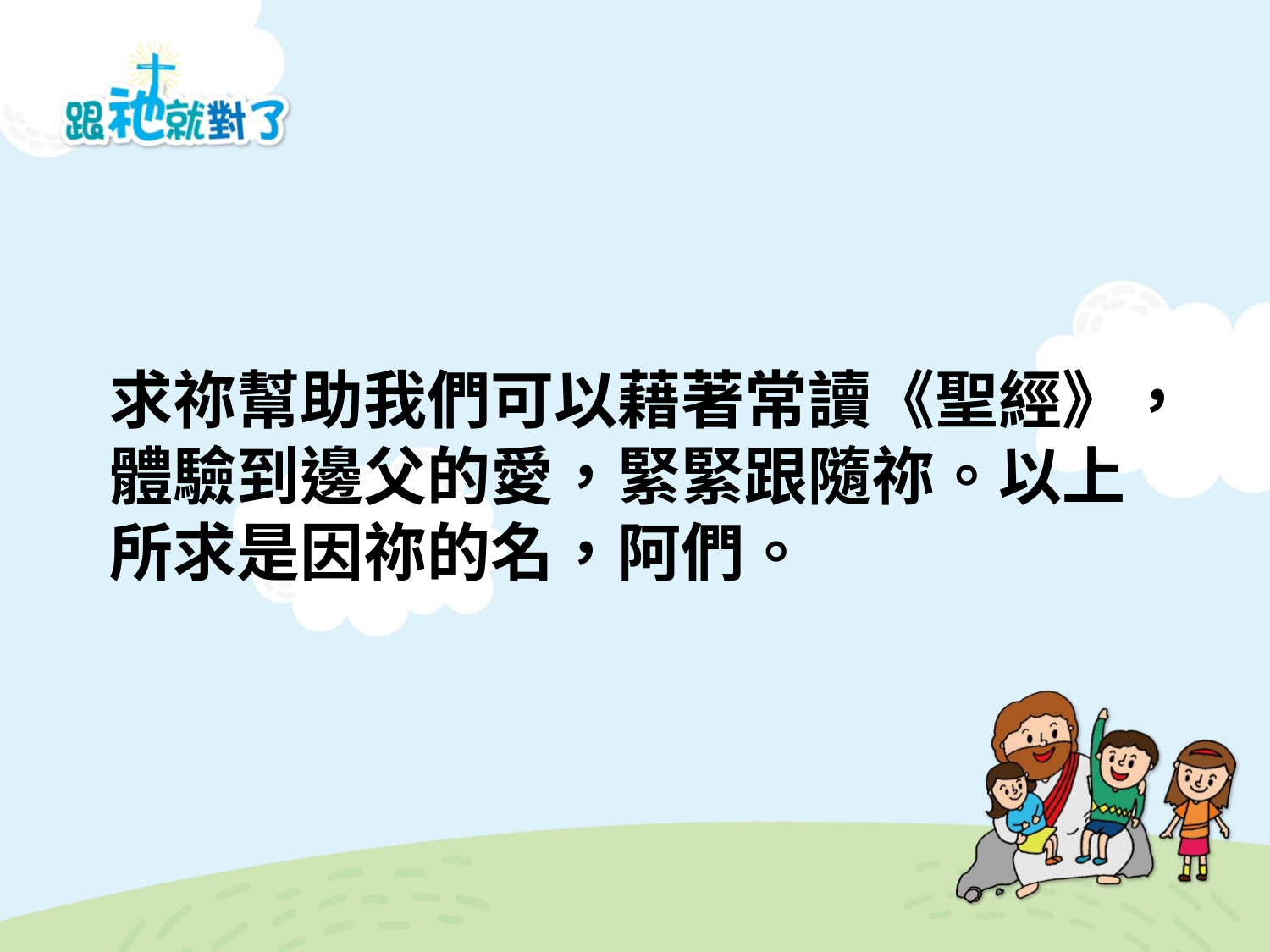

求祢幫助我們可以藉著常讀《聖經》，體驗到邊父的愛，緊緊跟隨祢。以上所求是因祢的名，阿們。